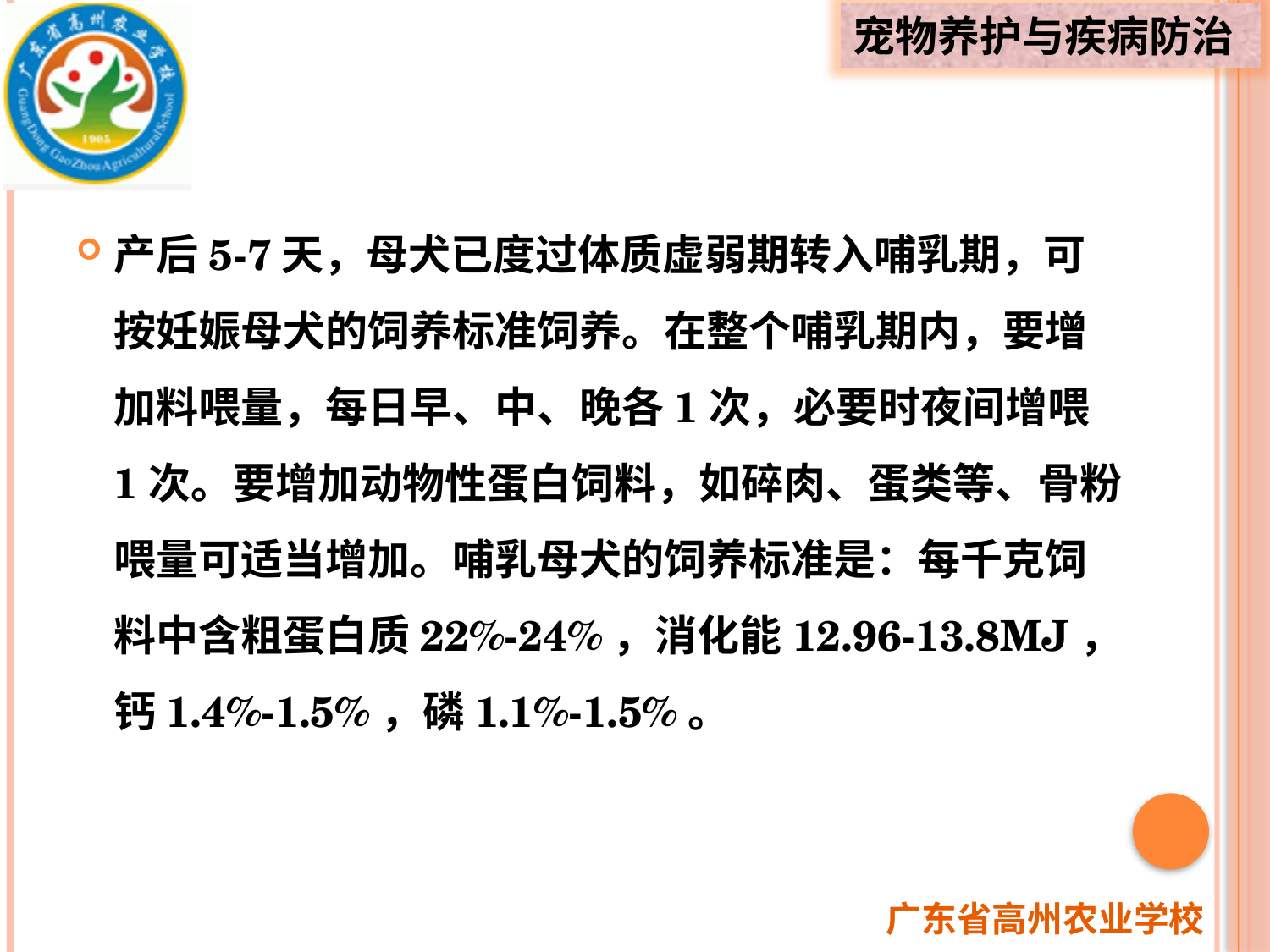

产后5-7天，母犬已度过体质虚弱期转入哺乳期，可按妊娠母犬的饲养标准饲养。在整个哺乳期内，要增加料喂量，每日早、中、晚各1次，必要时夜间增喂1次。要增加动物性蛋白饲料，如碎肉、蛋类等、骨粉喂量可适当增加。哺乳母犬的饲养标准是：每千克饲料中含粗蛋白质22%-24%，消化能12.96-13.8MJ，钙1.4%-1.5%，磷1.1%-1.5%。